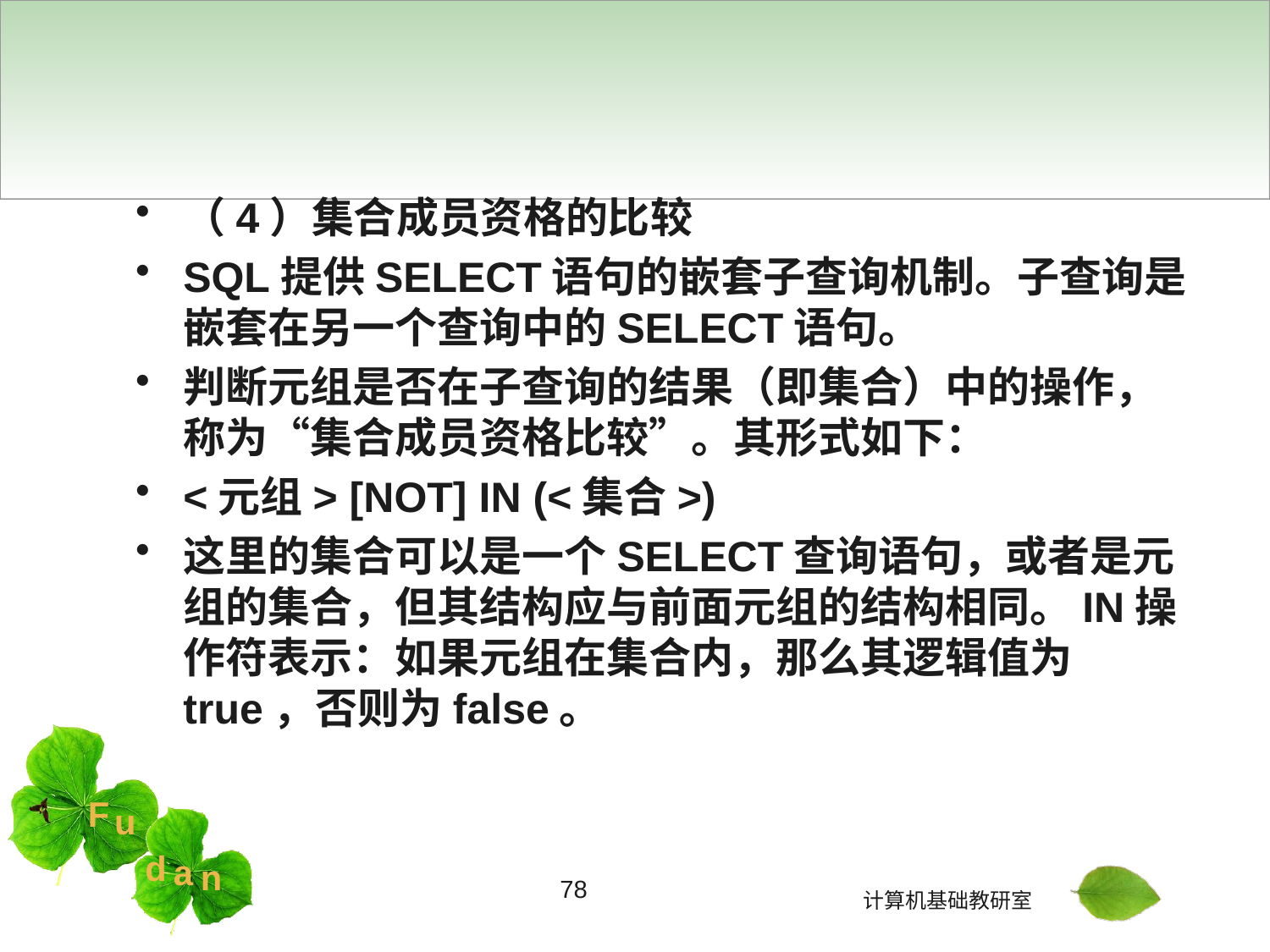

#
（4）集合成员资格的比较
SQL提供SELECT语句的嵌套子查询机制。子查询是嵌套在另一个查询中的SELECT语句。
判断元组是否在子查询的结果（即集合）中的操作，称为“集合成员资格比较”。其形式如下：
<元组> [NOT] IN (<集合>)
这里的集合可以是一个SELECT查询语句，或者是元组的集合，但其结构应与前面元组的结构相同。IN操作符表示：如果元组在集合内，那么其逻辑值为true，否则为false。
78